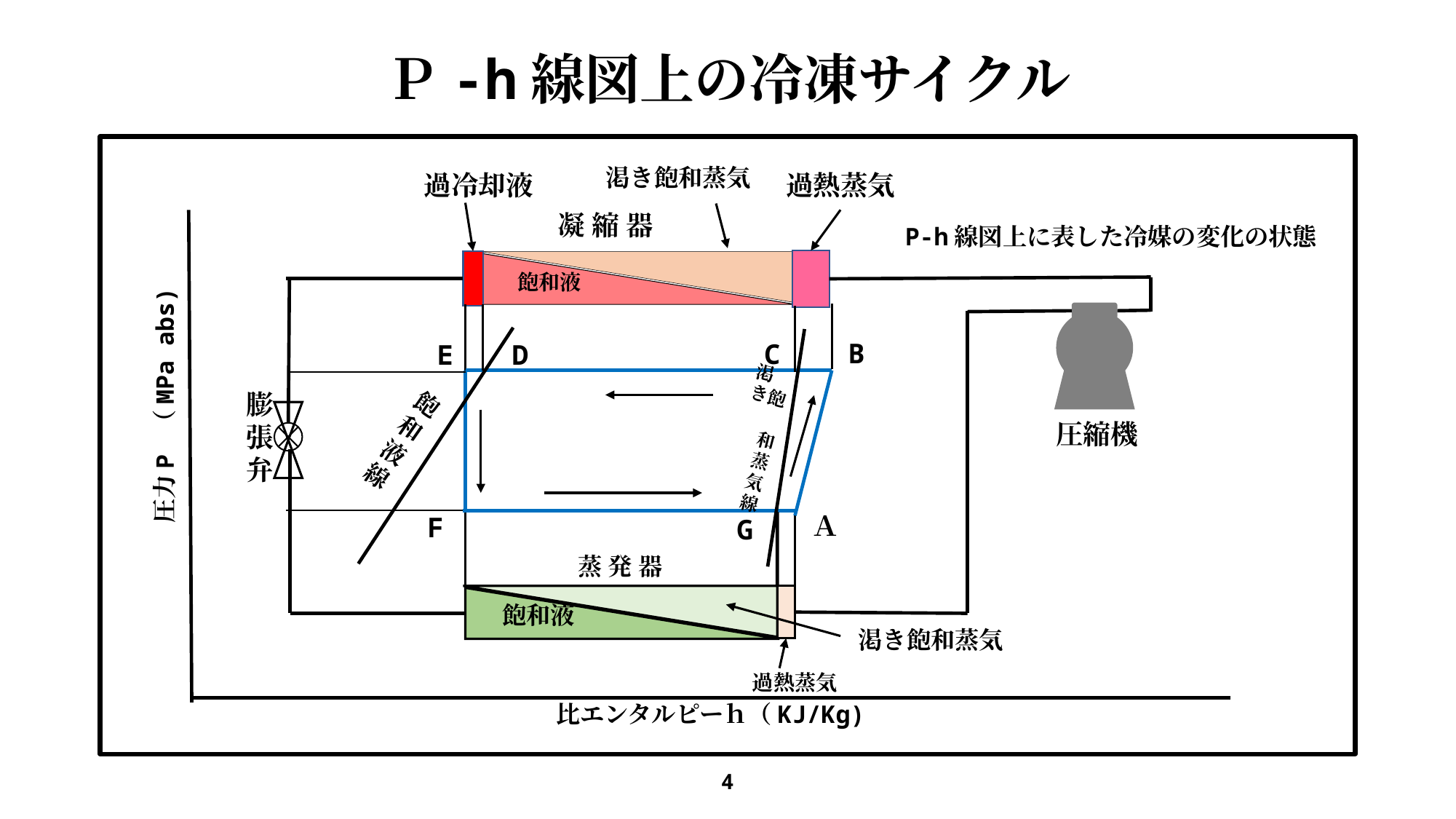

# Ｐ-h線図上の冷凍サイクル

渇き飽和蒸気
過冷却液
過熱蒸気
凝 縮 器
P-h線図上に表した冷媒の変化の状態

飽和液

B
C
D
E
膨張弁
渇
き飽
　和
　蒸
　気
　線
飽和液線

圧力P （MPa abs)

圧縮機

Ａ
F
G
蒸 発 器

飽和液
渇き飽和蒸気
過熱蒸気
比エンタルピーｈ（KJ/Kg)

4